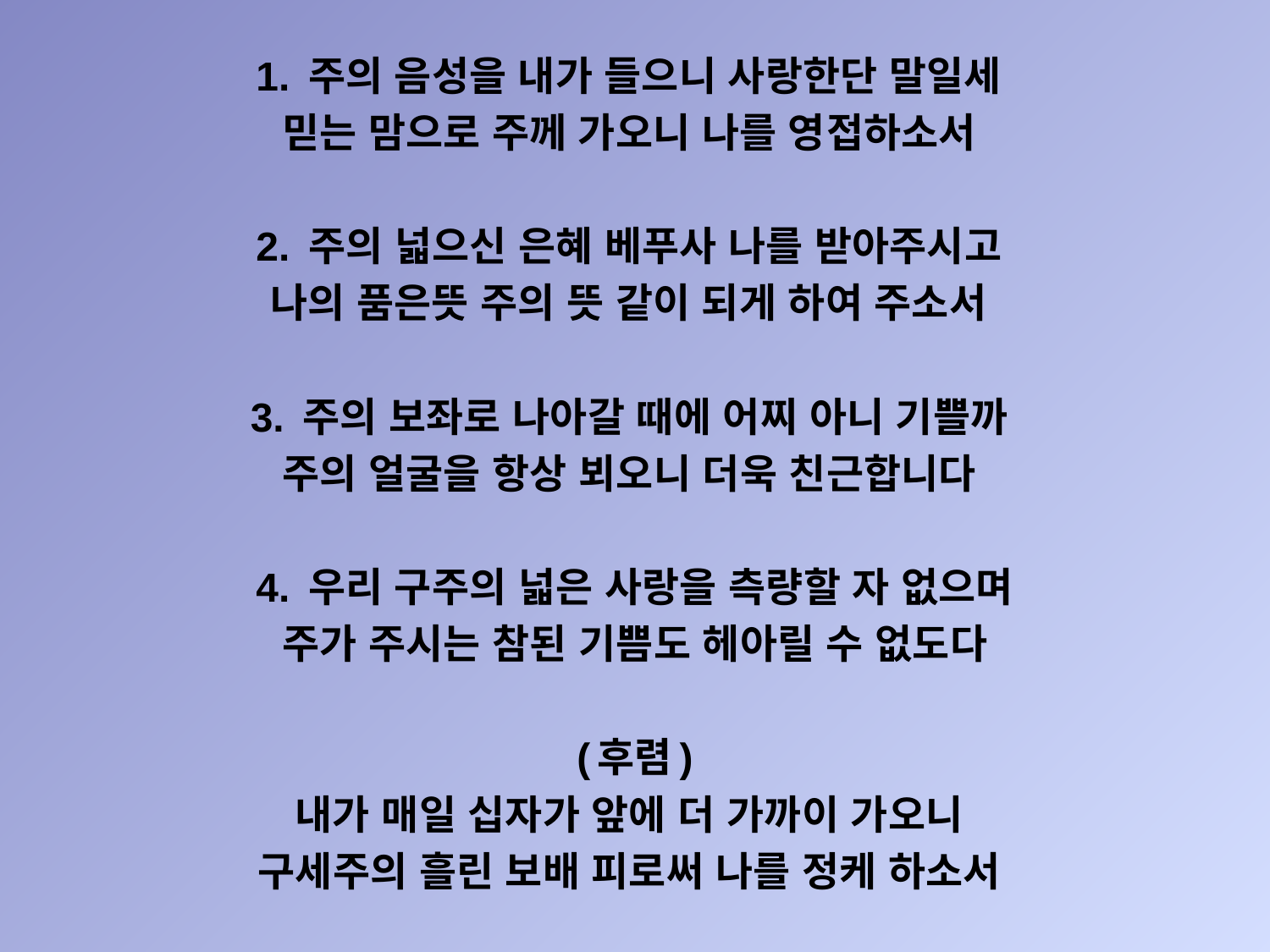

1. 주의 음성을 내가 들으니 사랑한단 말일세
믿는 맘으로 주께 가오니 나를 영접하소서

2. 주의 넓으신 은혜 베푸사 나를 받아주시고
나의 품은뜻 주의 뜻 같이 되게 하여 주소서

3. 주의 보좌로 나아갈 때에 어찌 아니 기쁠까
주의 얼굴을 항상 뵈오니 더욱 친근합니다

4. 우리 구주의 넓은 사랑을 측량할 자 없으며
주가 주시는 참된 기쁨도 헤아릴 수 없도다

(후렴)
내가 매일 십자가 앞에 더 가까이 가오니
구세주의 흘린 보배 피로써 나를 정케 하소서